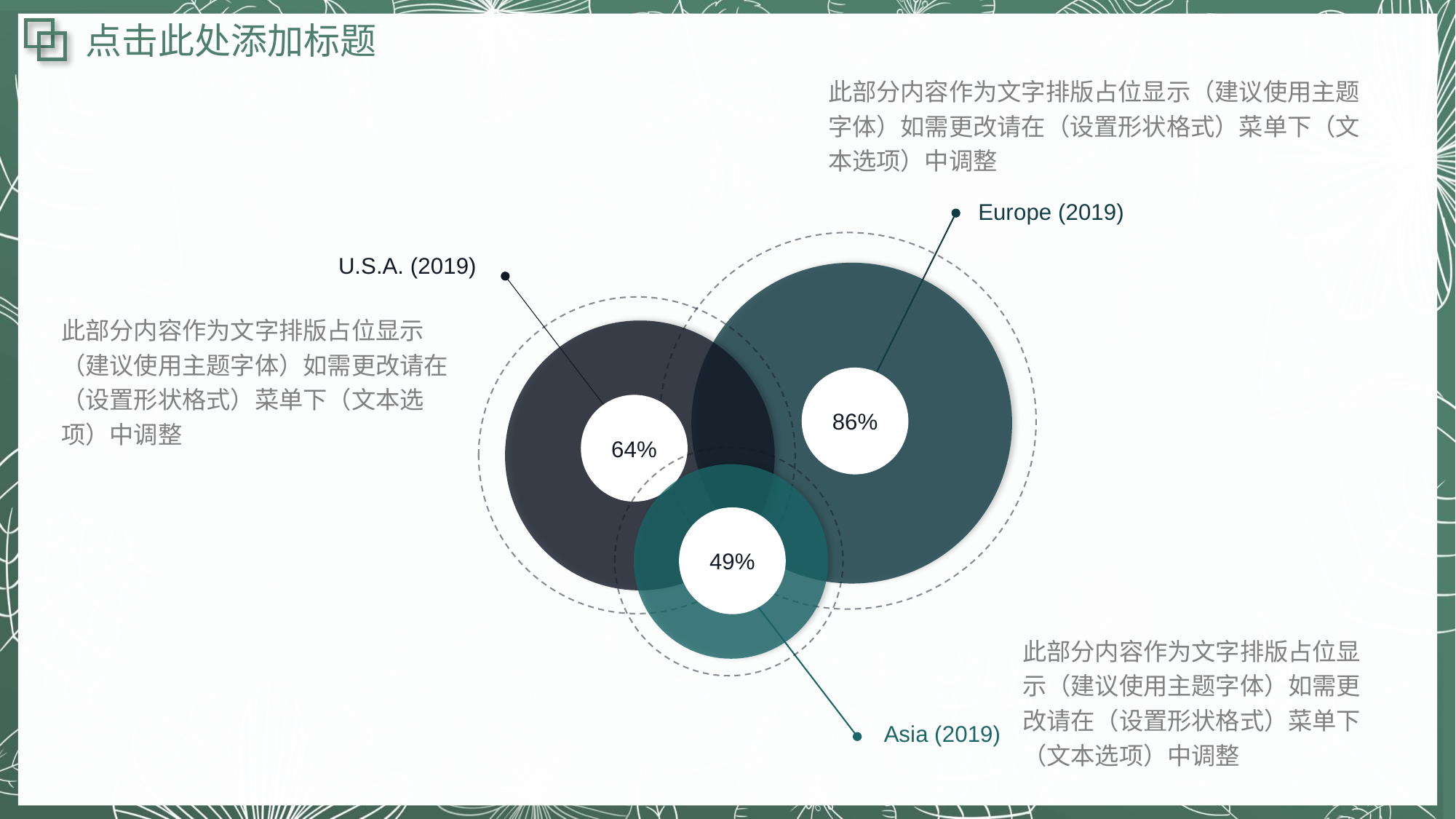

点击此处添加标题

此部分内容作为文字排版占位显示（建议使用主题字体）如需更改请在（设置形状格式）菜单下（文本选项）中调整
Europe (2019)

86%
U.S.A. (2019)

64%
此部分内容作为文字排版占位显示（建议使用主题字体）如需更改请在（设置形状格式）菜单下（文本选项）中调整

49%
此部分内容作为文字排版占位显示（建议使用主题字体）如需更改请在（设置形状格式）菜单下（文本选项）中调整
Asia (2019)